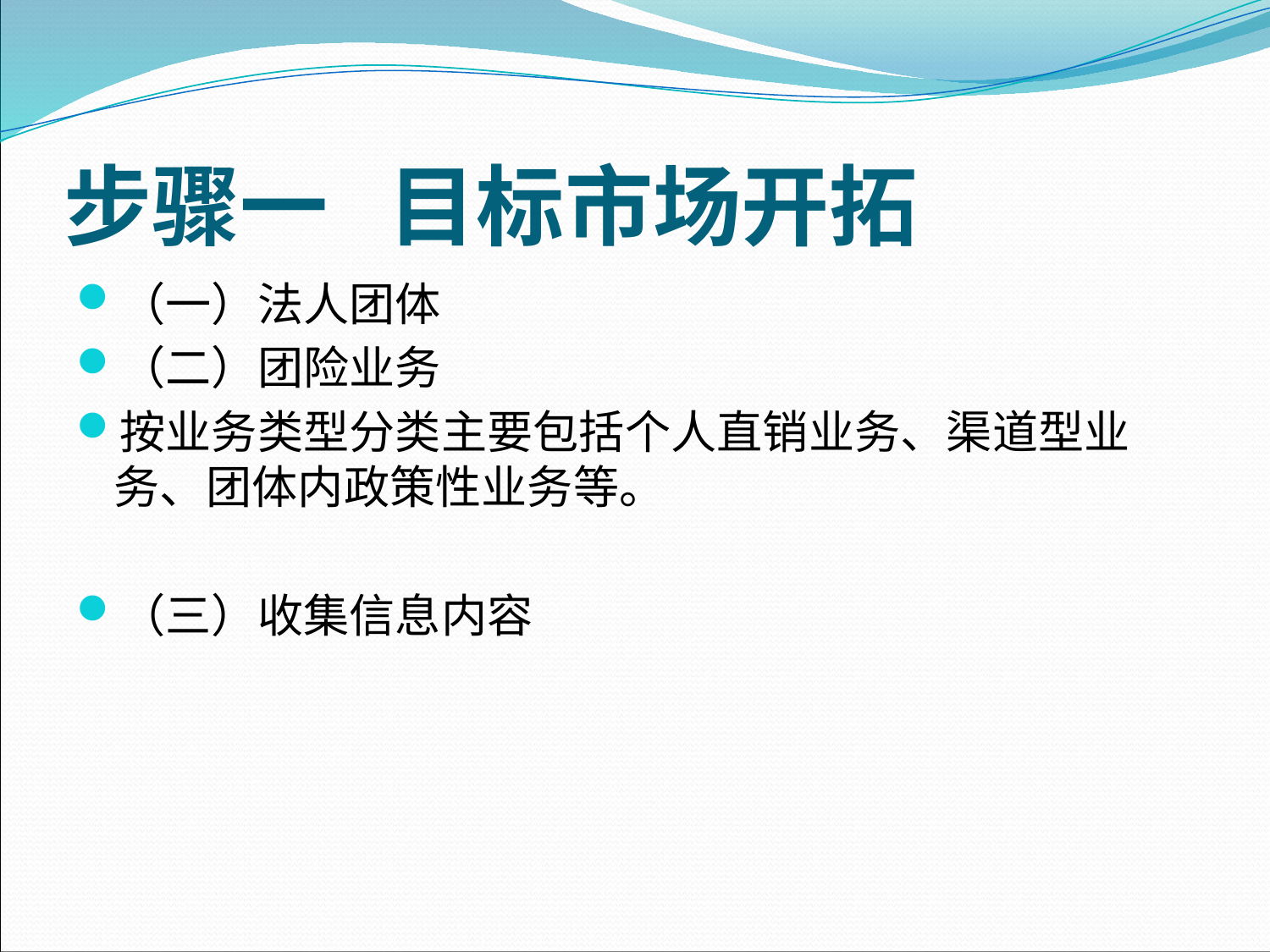

# 步骤一   目标市场开拓
（一）法人团体
（二）团险业务
按业务类型分类主要包括个人直销业务、渠道型业务、团体内政策性业务等。

（三）收集信息内容